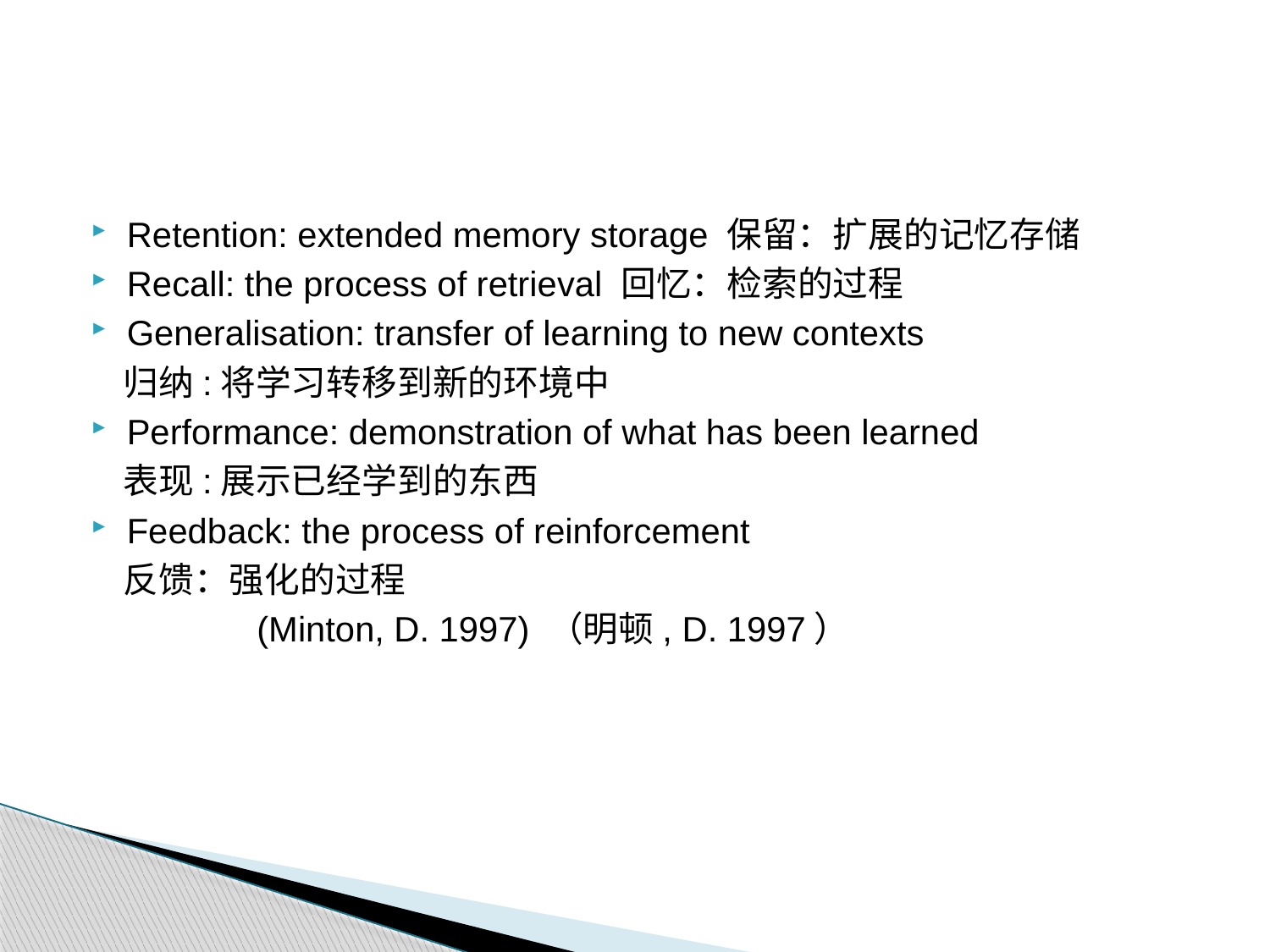

#
Retention: extended memory storage 保留：扩展的记忆存储
Recall: the process of retrieval 回忆：检索的过程
Generalisation: transfer of learning to new contexts
   归纳:将学习转移到新的环境中
Performance: demonstration of what has been learned
   表现:展示已经学到的东西
Feedback: the process of reinforcement
   反馈：强化的过程
                 (Minton, D. 1997) （明顿, D. 1997）